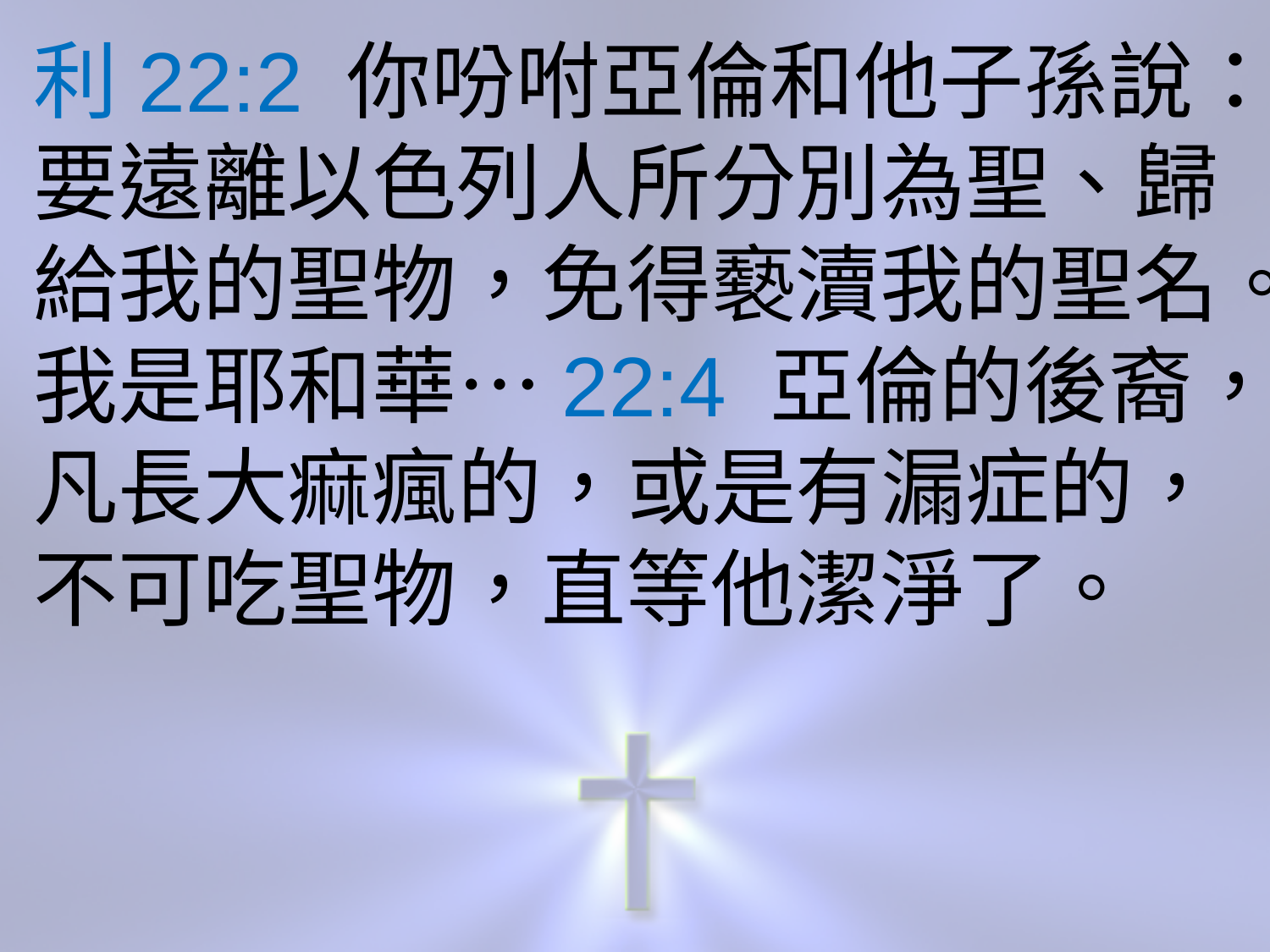

利22:2 你吩咐亞倫和他子孫說：要遠離以色列人所分別為聖、歸給我的聖物，免得褻瀆我的聖名。我是耶和華…22:4 亞倫的後裔，凡長大痲瘋的，或是有漏症的，不可吃聖物，直等他潔淨了。